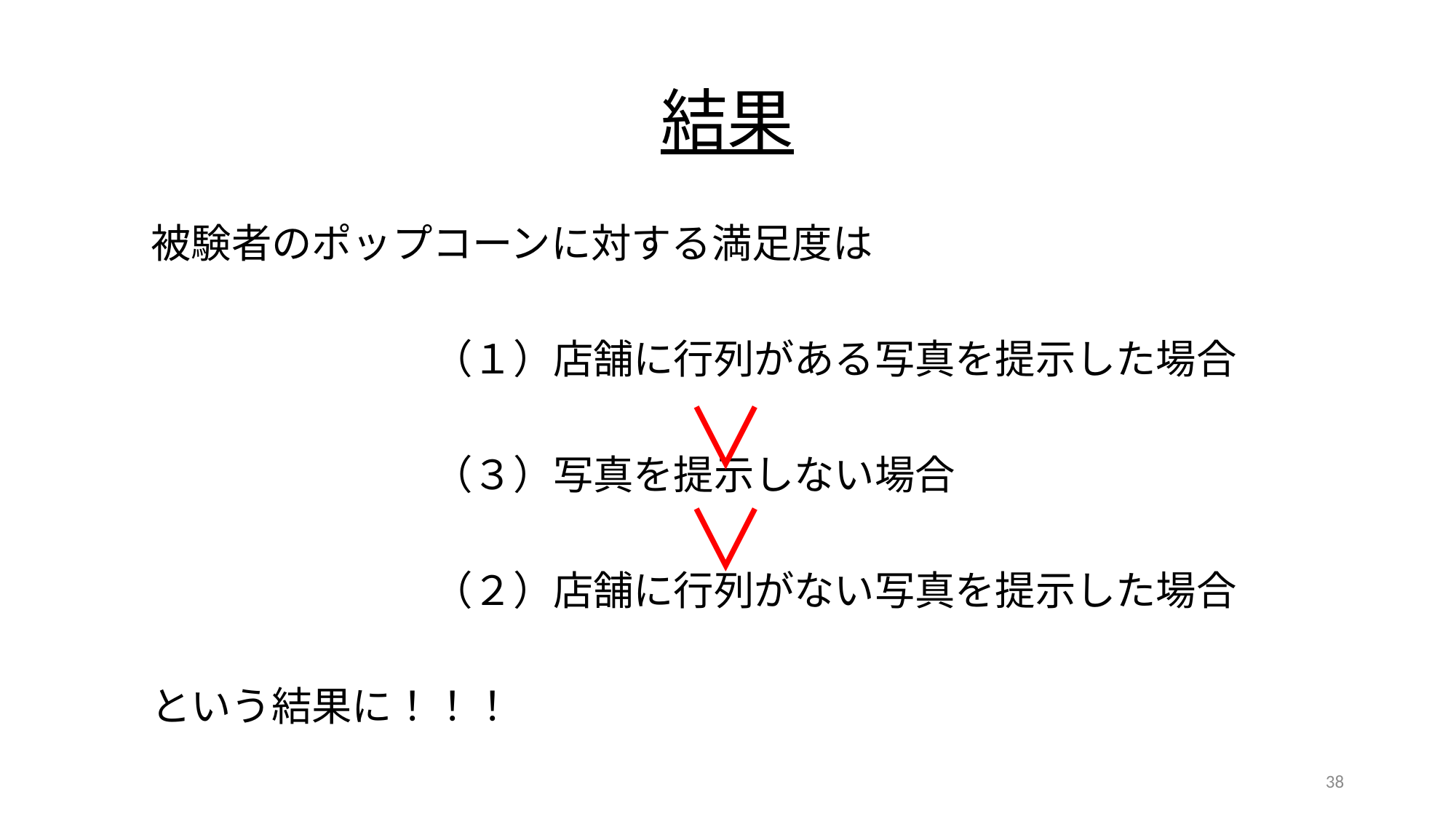

# 結果
　被験者のポップコーンに対する満足度は

　　　　　　　　（１）店舗に行列がある写真を提示した場合

　　　　　　　　（３）写真を提示しない場合

　　　　　　　　（２）店舗に行列がない写真を提示した場合

　という結果に！！！
＞
＞
38